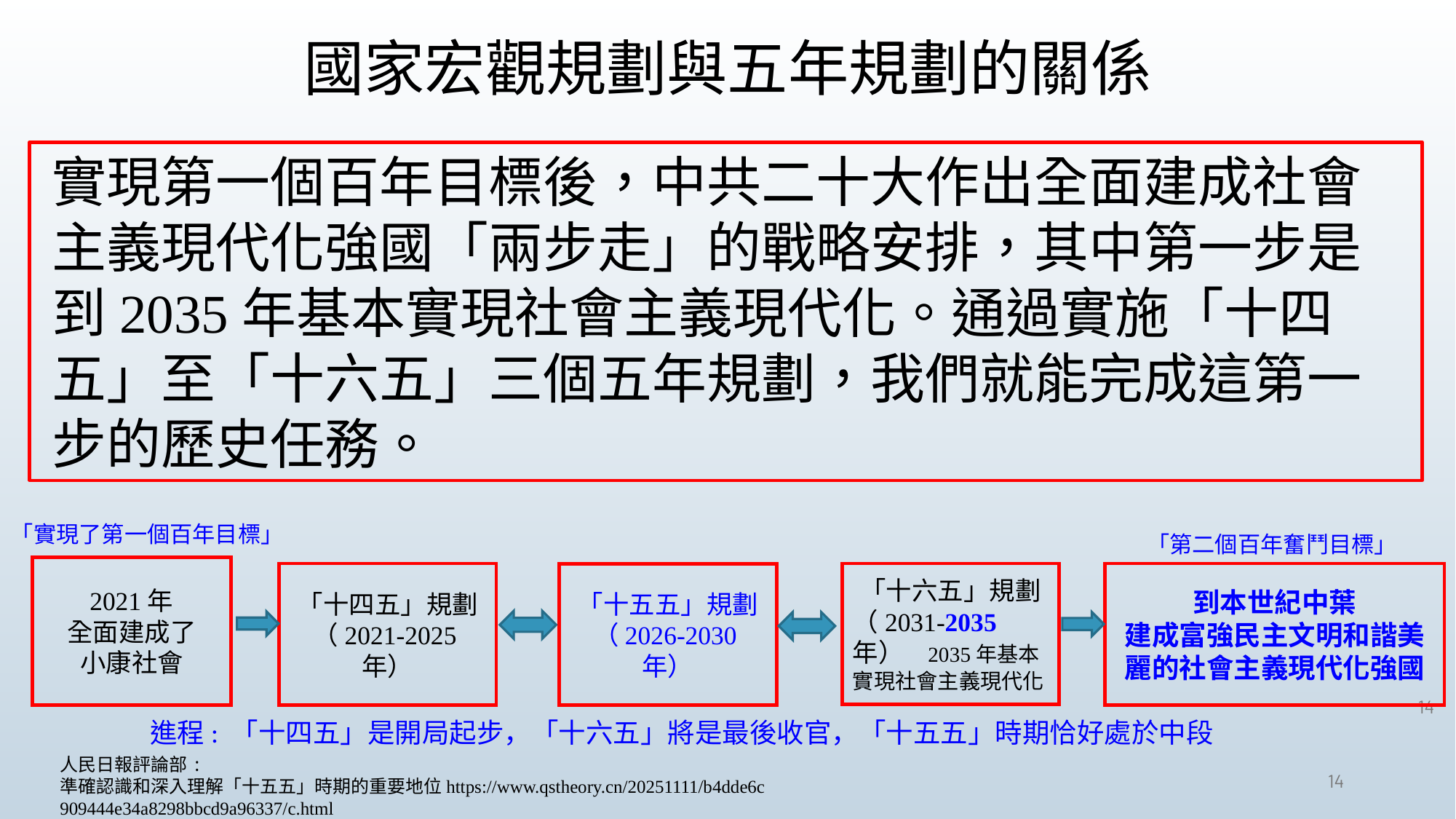

# 國家宏觀規劃與五年規劃的關係
實現第一個百年目標後，中共二十大作出全面建成社會主義現代化強國「兩步走」的戰略安排，其中第一步是到2035年基本實現社會主義現代化。通過實施「十四五」至「十六五」三個五年規劃，我們就能完成這第一步的歷史任務。
「實現了第一個百年目標」
「第二個百年奮鬥目標」
2021年
全面建成了
小康社會
「十四五」規劃
（2021-2025年）
到本世紀中葉
建成富強民主文明和諧美麗的社會主義現代化強國
「十六五」規劃
（2031-2035年）   2035年基本實現社會主義現代化
「十五五」規劃
（2026-2030年）

14
進程: 「十四五」是開局起步，「十六五」將是最後收官，「十五五」時期恰好處於中段
人民日報評論部: 準確認識和深入理解「十五五」時期的重要地位https://www.qstheory.cn/20251111/b4dde6c909444e34a8298bbcd9a96337/c.html
14